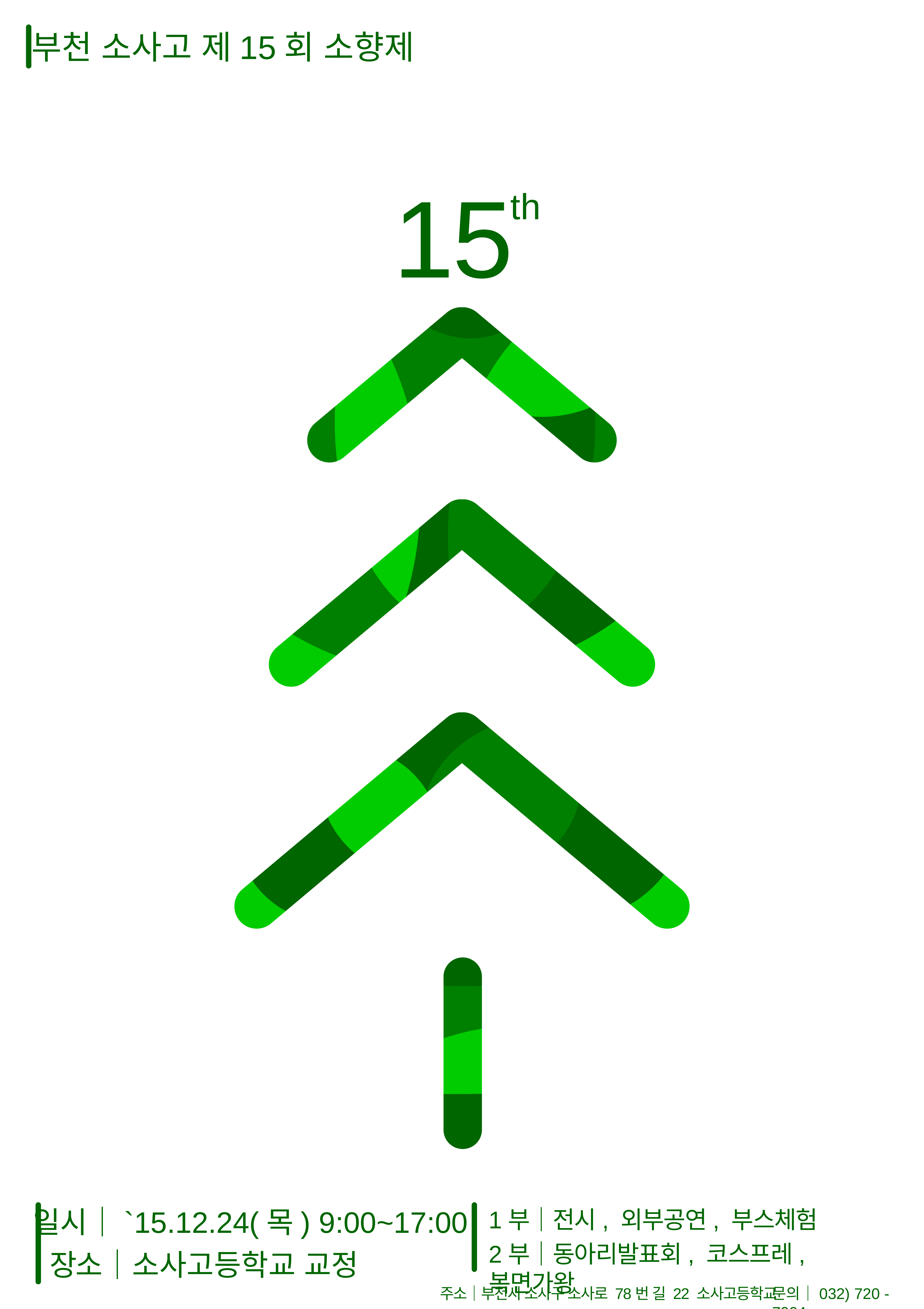

부천 소사고 제15회 소향제

15
th

일시｜`15.12.24(목) 9:00~17:00
1부｜전시, 외부공연, 부스체험

2부｜동아리발표회, 코스프레, 복면가왕

장소｜소사고등학교 교정
주소｜부천시 소사구 소사로 78번 길 22 소사고등학교
문의｜032) 720 - 7004